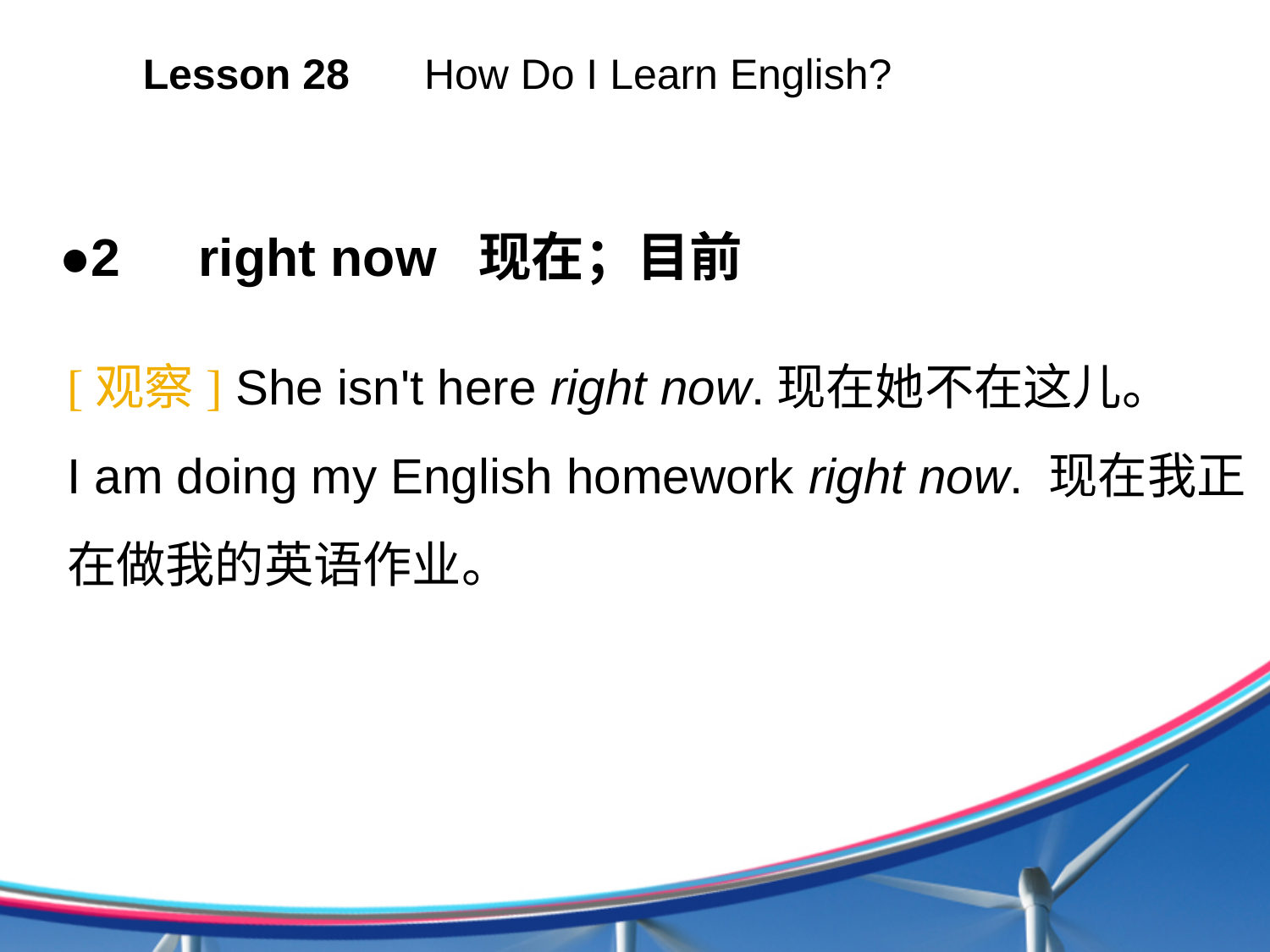

Lesson 28 　How Do I Learn English?
●2　right now  现在；目前
[观察] She isn't here right now.现在她不在这儿。
I am doing my English homework right now. 现在我正在做我的英语作业。